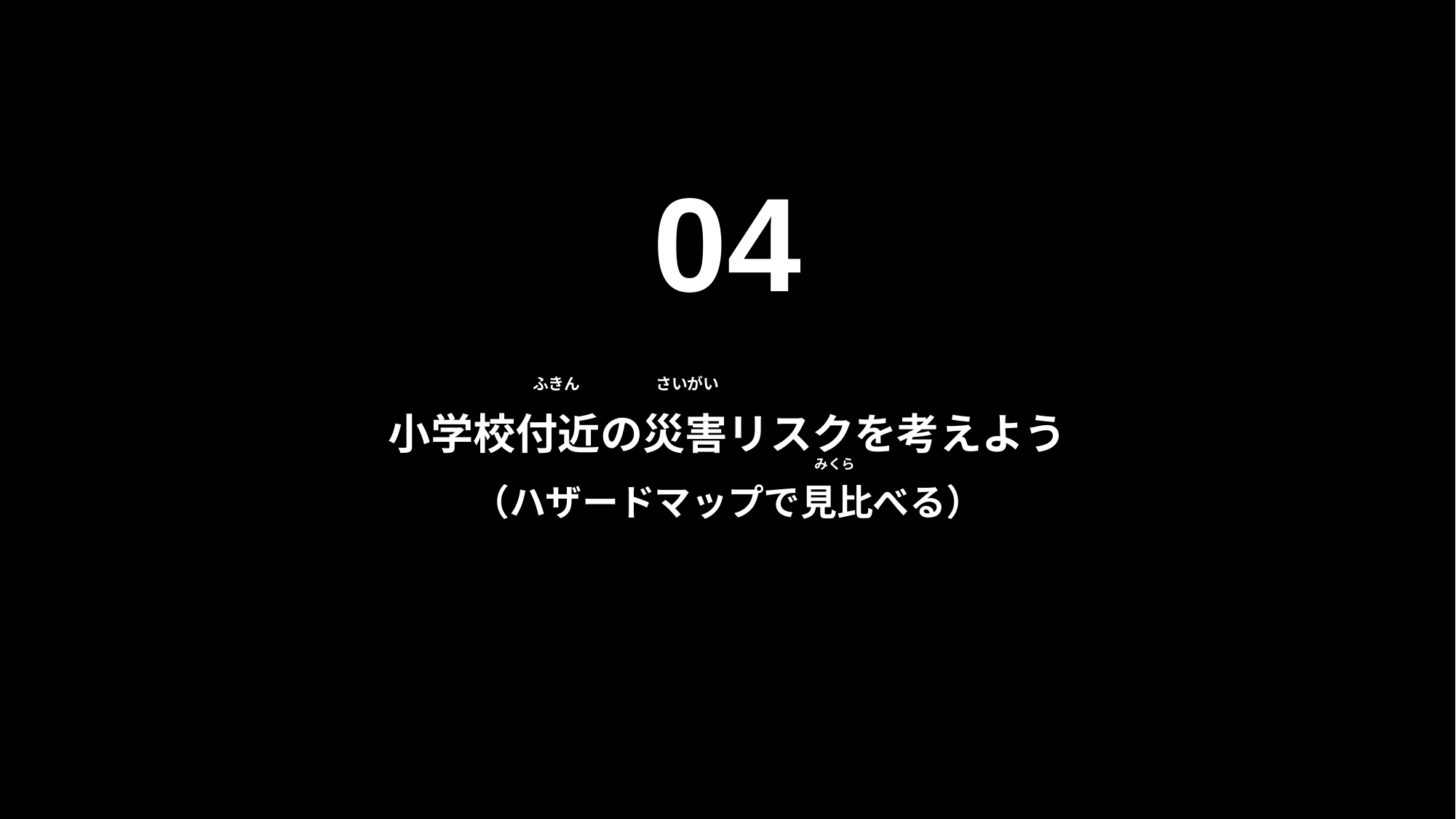

04
ふきん
さいがい
小学校付近の災害リスクを考えよう
（ハザードマップで見比べる）
みくら